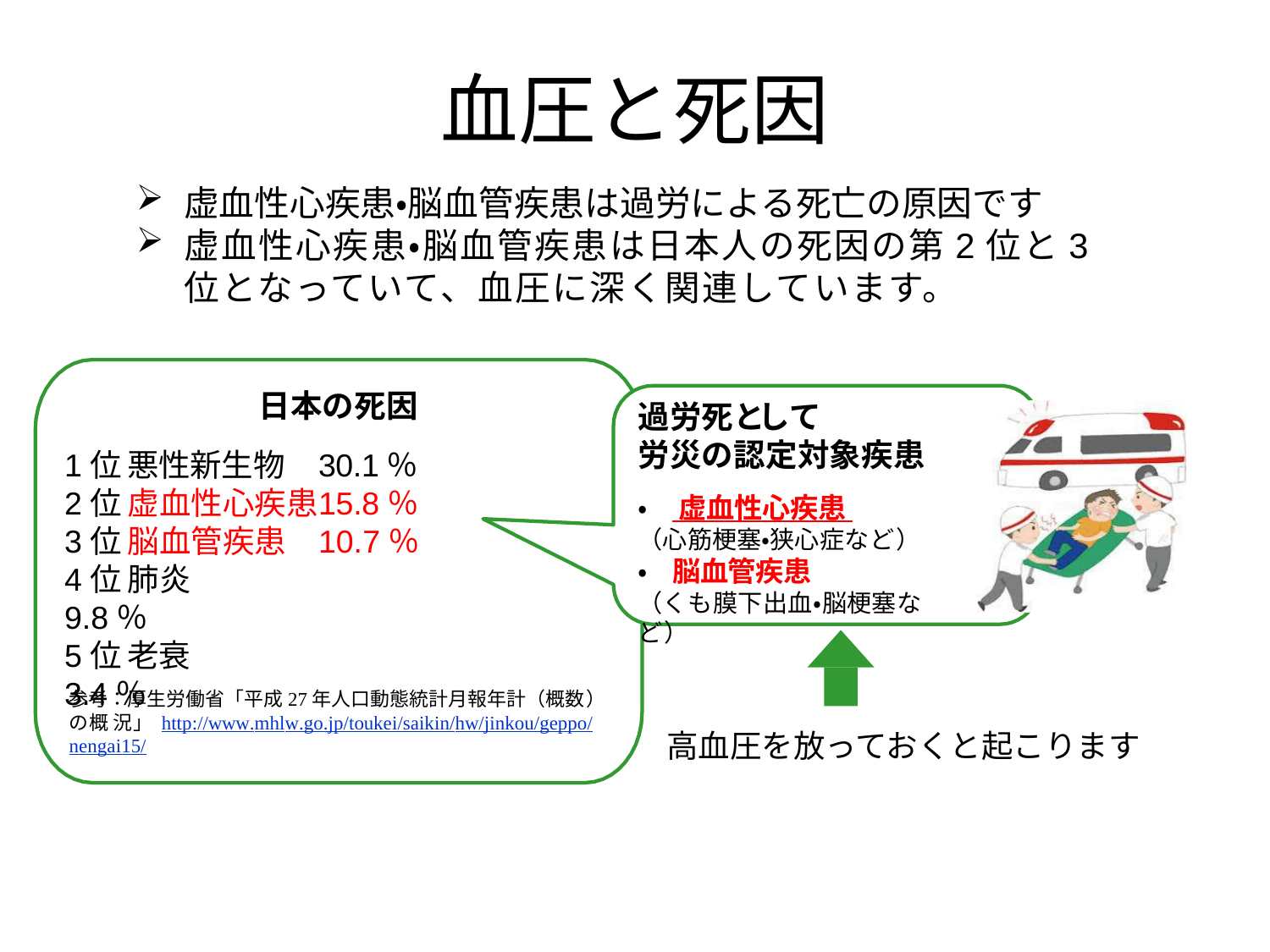

血圧と死因
虚血性心疾患・脳血管疾患は過労による死亡の原因です
虚血性心疾患・脳血管疾患は日本人の死因の第2位と3位となっていて、血圧に深く関連しています。

日本の死因
1位	悪性新生物	30.1％
2位	虚血性心疾患	15.8％
3位	脳血管疾患	10.7％
4位	肺炎		　9.8％
5位	老衰		　3.4％
過労死として
労災の認定対象疾患
・	 虚血性心疾患
（心筋梗塞・狭心症など）
・	脳血管疾患
（くも膜下出血・脳梗塞など）

参考：厚生労働省「平成27年人口動態統計月報年計（概数）の概 況」 http://www.mhlw.go.jp/toukei/saikin/hw/jinkou/geppo/nengai15/
高血圧を放っておくと起こります